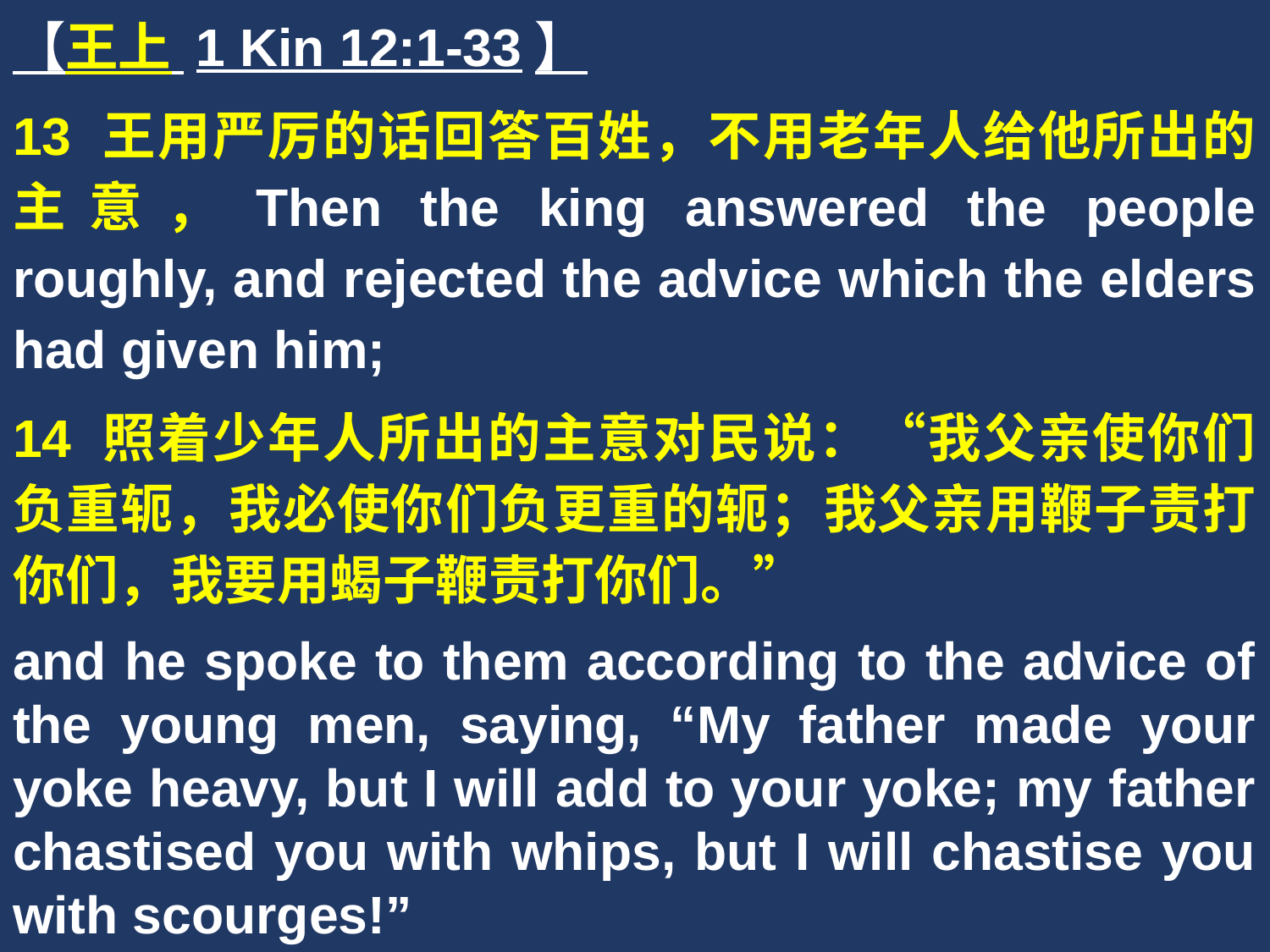

【王上 1 Kin 12:1-33】
13 王用严厉的话回答百姓，不用老年人给他所出的主意，Then the king answered the people roughly, and rejected the advice which the elders had given him;
14 照着少年人所出的主意对民说：“我父亲使你们负重轭，我必使你们负更重的轭；我父亲用鞭子责打你们，我要用蝎子鞭责打你们。”
and he spoke to them according to the advice of the young men, saying, “My father made your yoke heavy, but I will add to your yoke; my father chastised you with whips, but I will chastise you with scourges!”